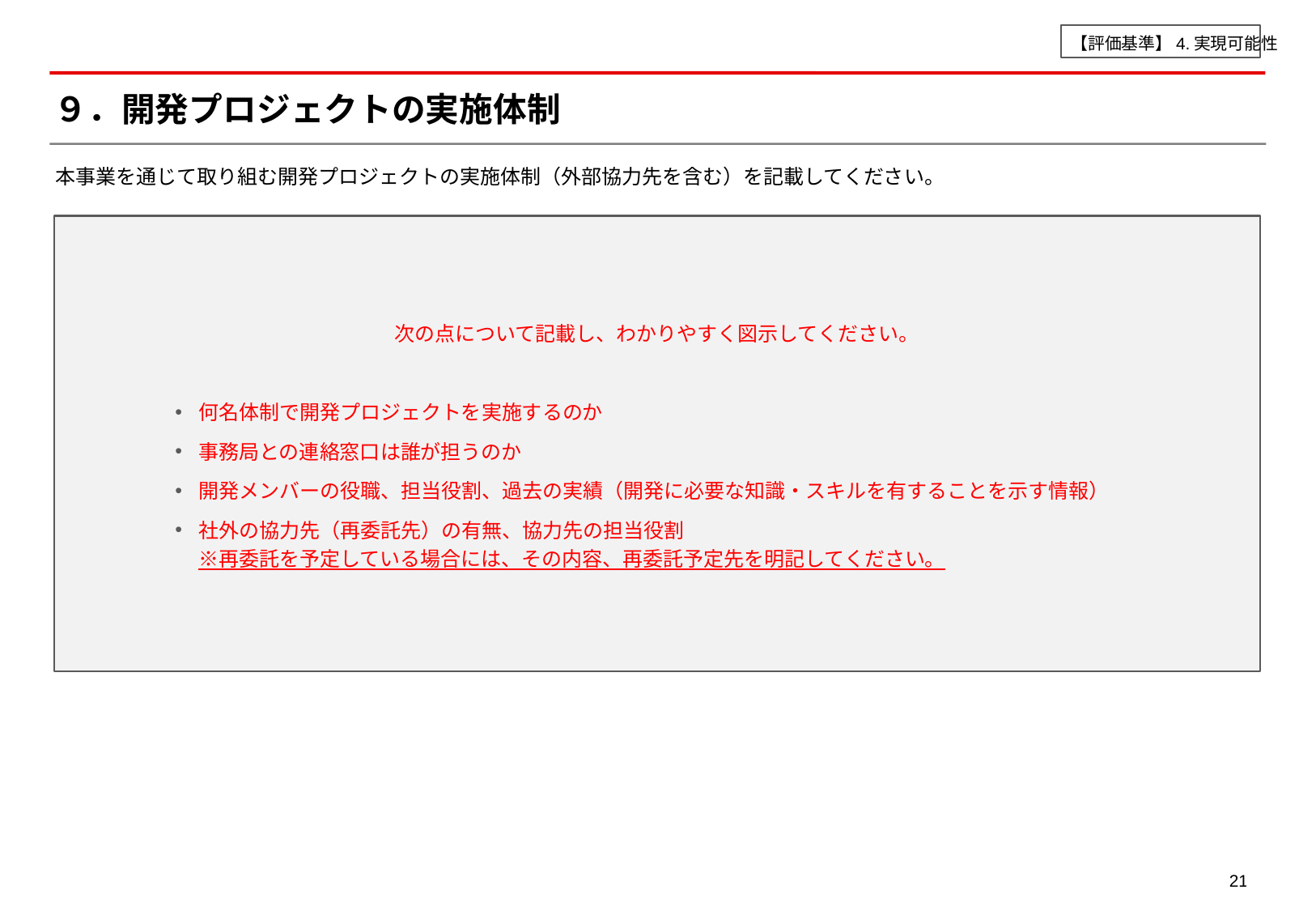

【評価基準】4.実現可能性
# ９．開発プロジェクトの実施体制
本事業を通じて取り組む開発プロジェクトの実施体制（外部協力先を含む）を記載してください。
次の点について記載し、わかりやすく図示してください。

何名体制で開発プロジェクトを実施するのか
事務局との連絡窓口は誰が担うのか
開発メンバーの役職、担当役割、過去の実績（開発に必要な知識・スキルを有することを示す情報）
社外の協力先（再委託先）の有無、協力先の担当役割
※再委託を予定している場合には、その内容、再委託予定先を明記してください。